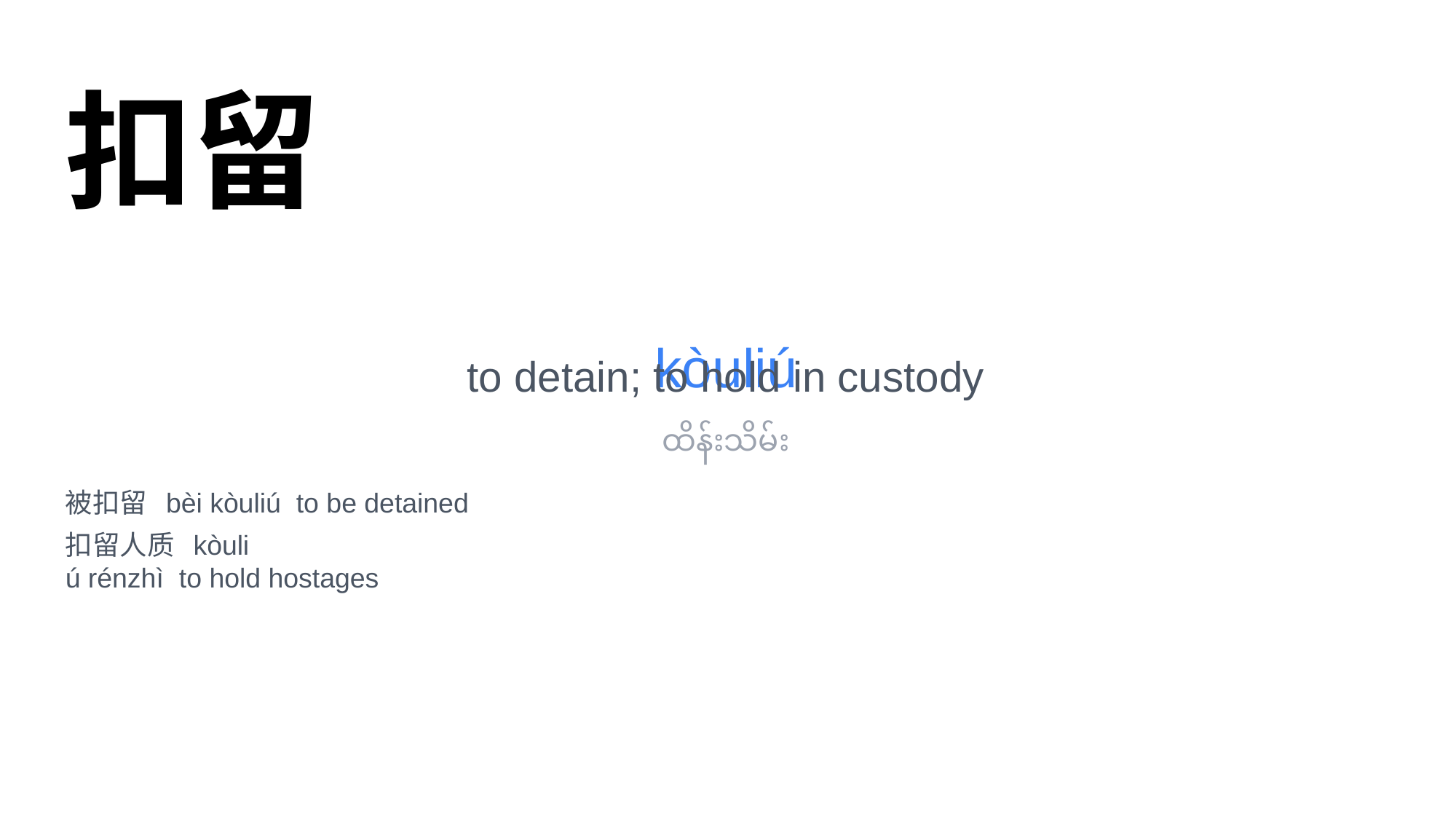

扣留
kòuliú
to detain; to hold in custody
ထိန်းသိမ်း
被扣留  bèi kòuliú  to be detained
扣留人质  kòuli
ú rénzhì  to hold hostages